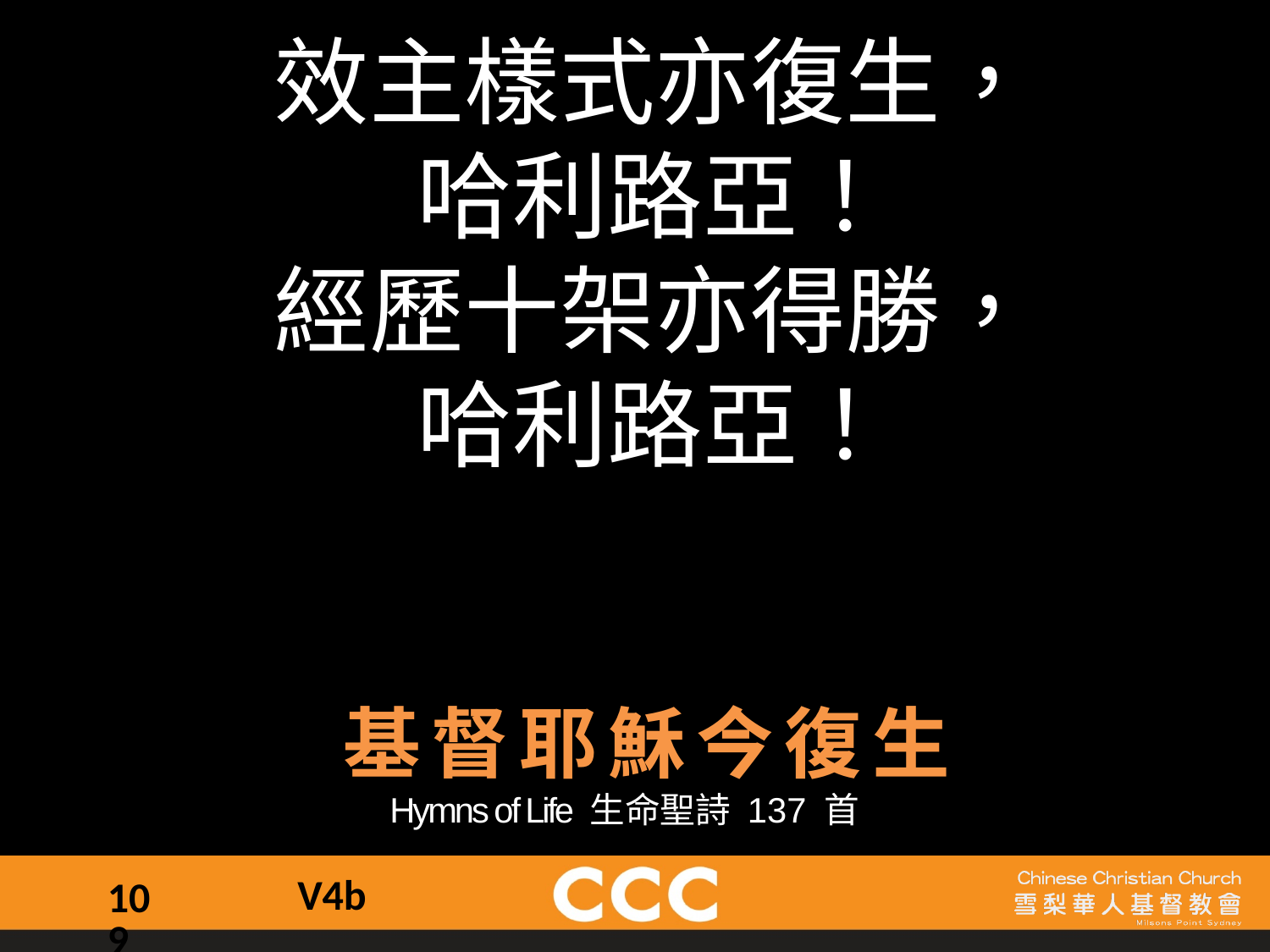

效主樣式亦復生，
哈利路亞！
經歷十架亦得勝，
哈利路亞！
基督耶穌今復生
Hymns of Life 生命聖詩 137 首
V4b
109